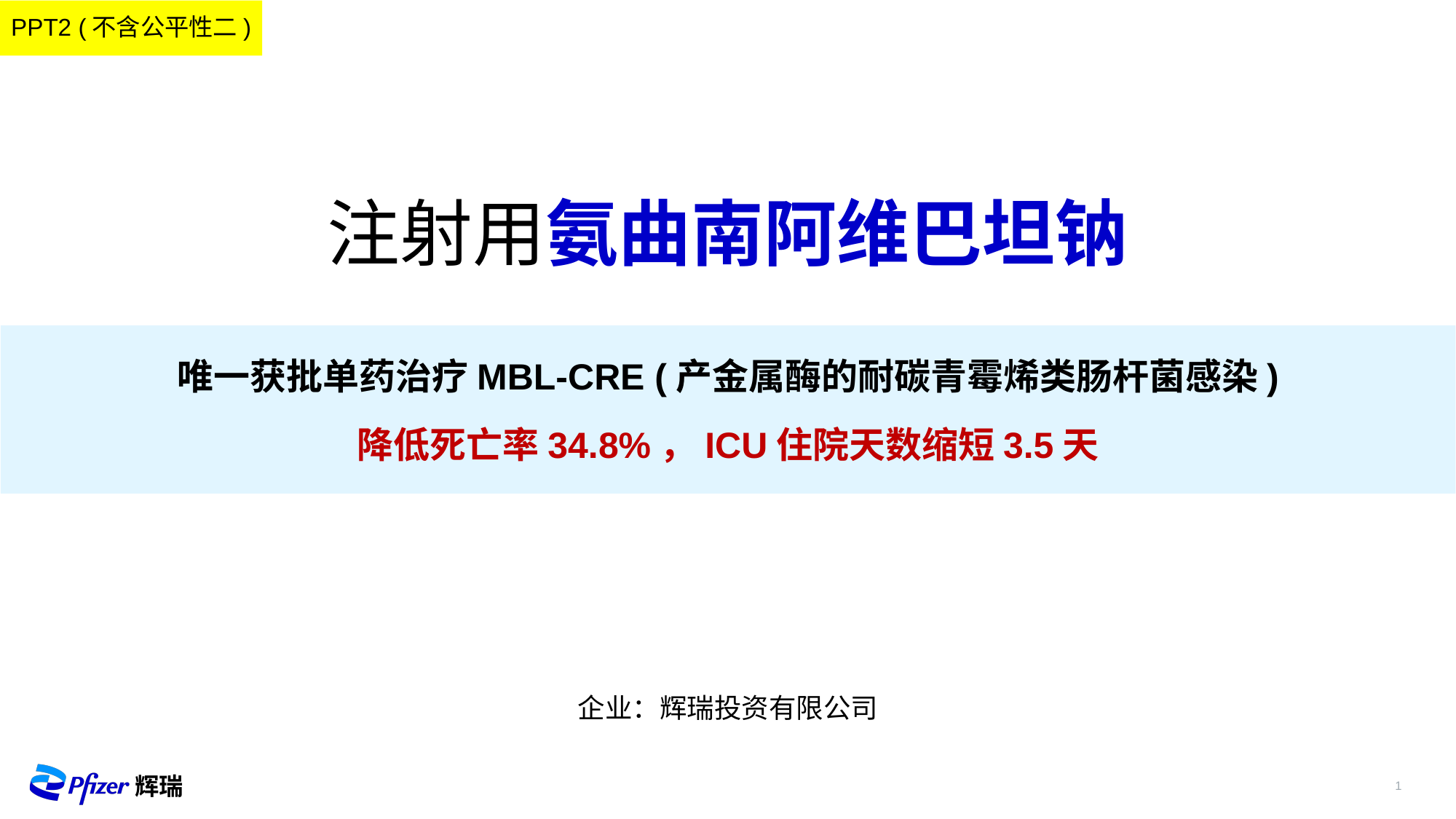

PPT2 (不含公平性二)
注射用氨曲南阿维巴坦钠
唯一获批单药治疗MBL-CRE (产金属酶的耐碳青霉烯类肠杆菌感染)
降低死亡率34.8%，ICU住院天数缩短3.5天
企业：辉瑞投资有限公司